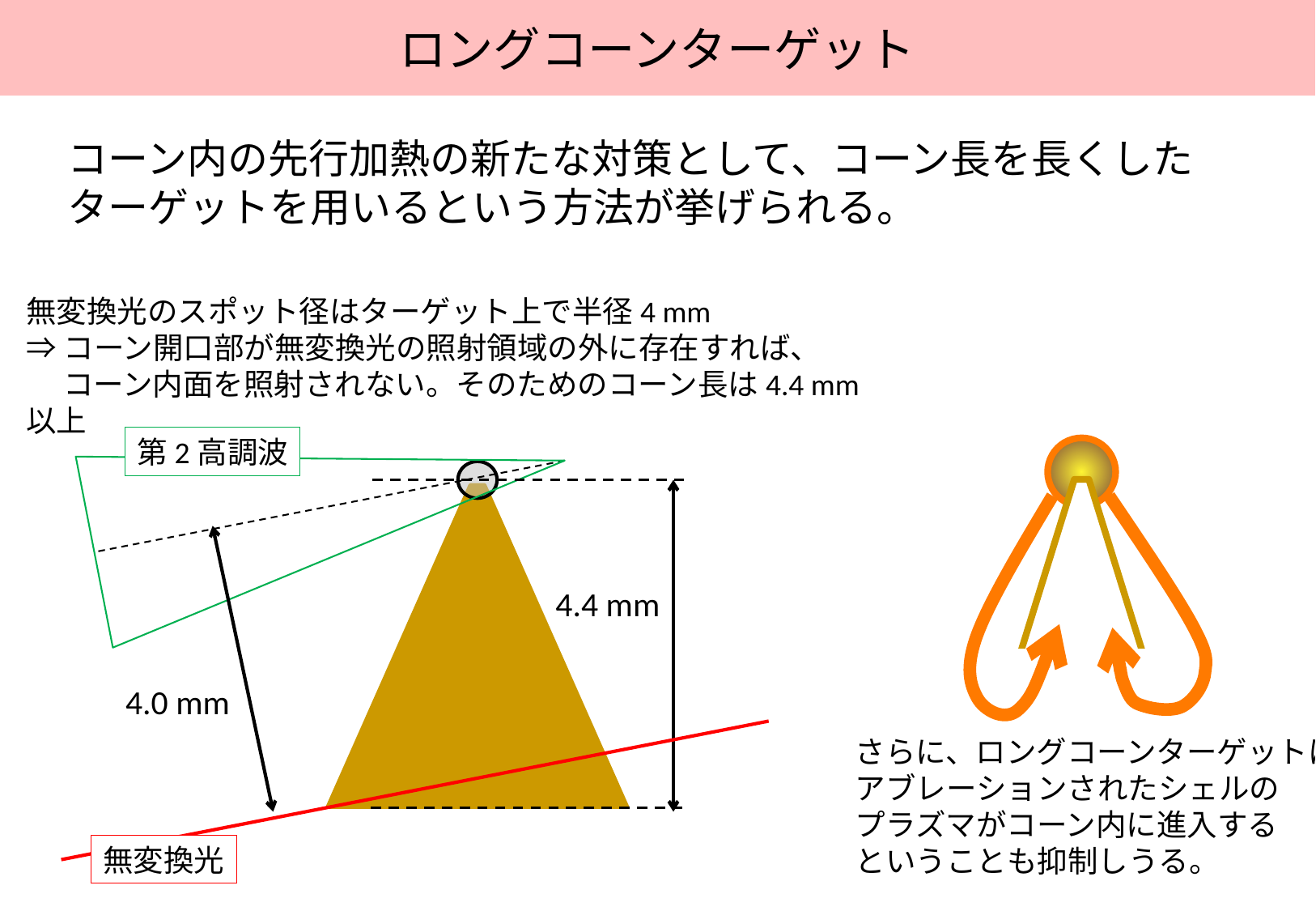

ロングコーンターゲット
コーン内の先行加熱の新たな対策として、コーン長を長くした
ターゲットを用いるという方法が挙げられる。
無変換光のスポット径はターゲット上で半径4 mm
⇒コーン開口部が無変換光の照射領域の外に存在すれば、
　 コーン内面を照射されない。そのためのコーン長は4.4 mm以上

4.4 mm
4.0 mm
第2高調波
無変換光

さらに、ロングコーンターゲットは
アブレーションされたシェルの
プラズマがコーン内に進入する
ということも抑制しうる。